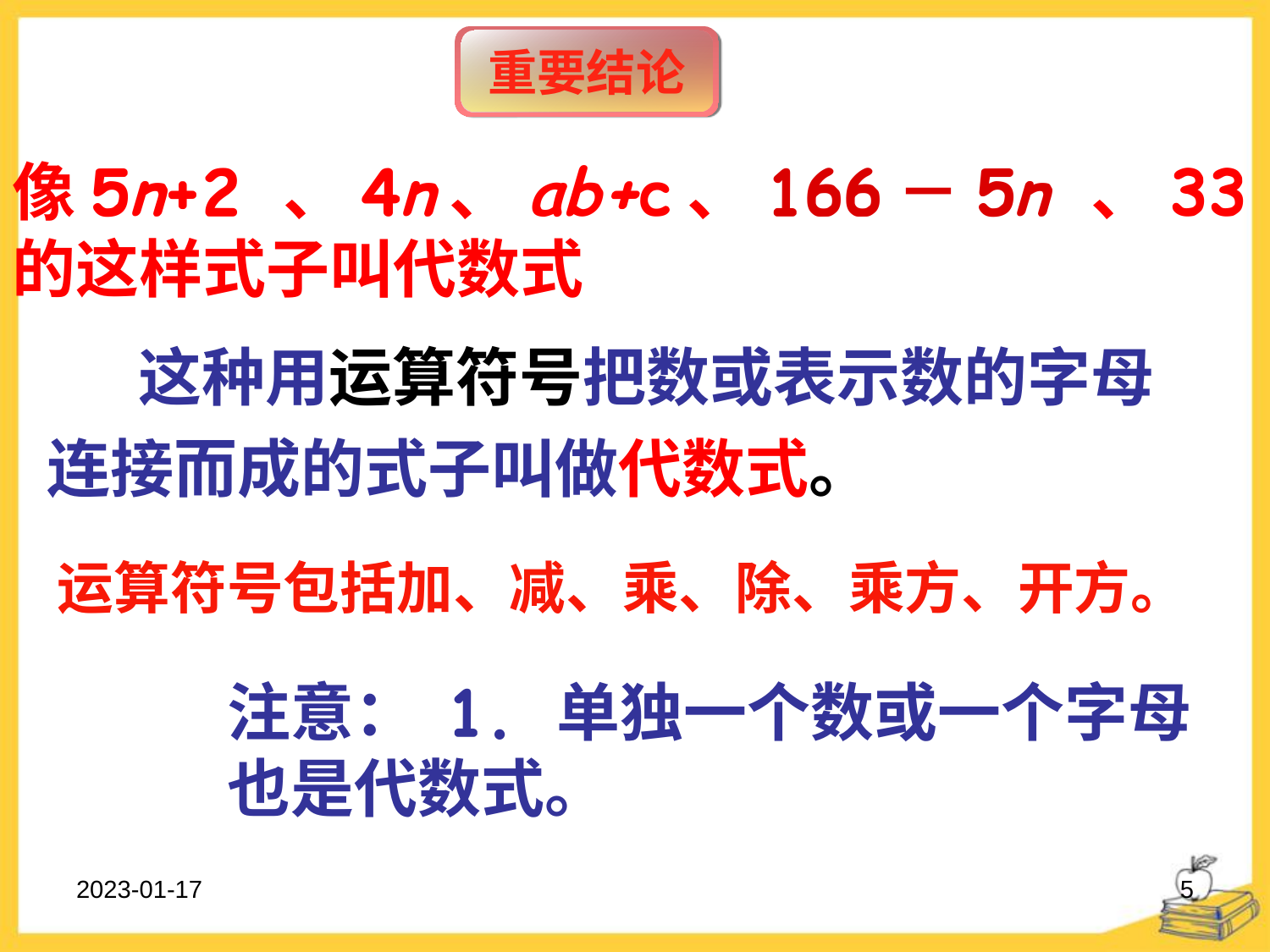

重要结论
像5n+2 、4n、ab+c、166－5n 、33的这样式子叫代数式
      这种用运算符号把数或表示数的字母连接而成的式子叫做代数式。
运算符号包括加、减、乘、除、乘方、开方。

注意： 1. 单独一个数或一个字母也是代数式。
2023-01-17
5